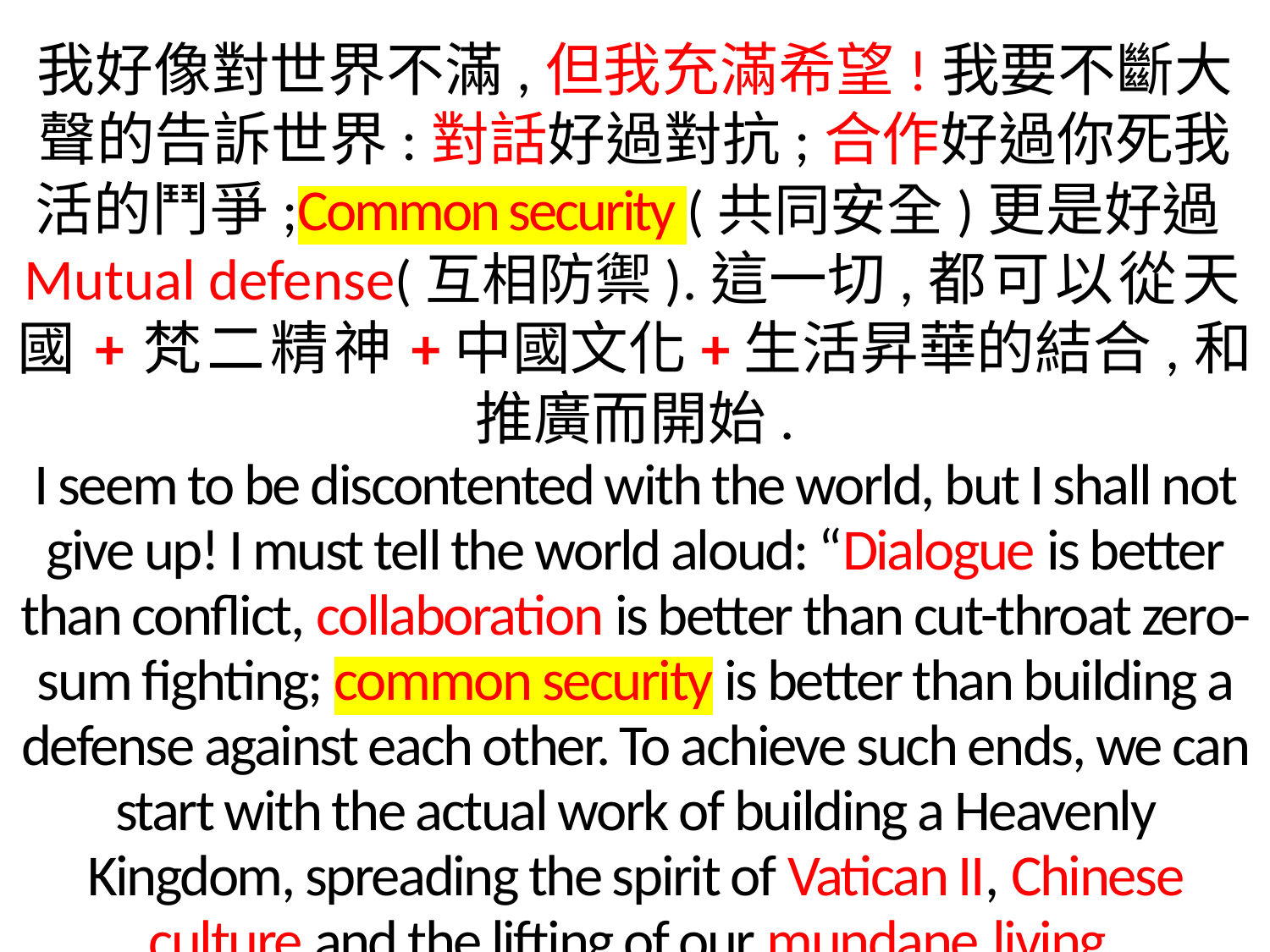

我好像對世界不滿,但我充滿希望!我要不斷大聲的告訴世界:對話好過對抗;合作好過你死我活的鬥爭;Common security (共同安全)更是好過Mutual defense(互相防禦).這一切,都可以從天國+梵二精神+中國文化+生活昇華的結合,和推廣而開始.
I seem to be discontented with the world, but I shall not give up! I must tell the world aloud: “Dialogue is better than conflict, collaboration is better than cut-throat zero-sum fighting; common security is better than building a defense against each other. To achieve such ends, we can start with the actual work of building a Heavenly Kingdom, spreading the spirit of Vatican II, Chinese culture and the lifting of our mundane living.